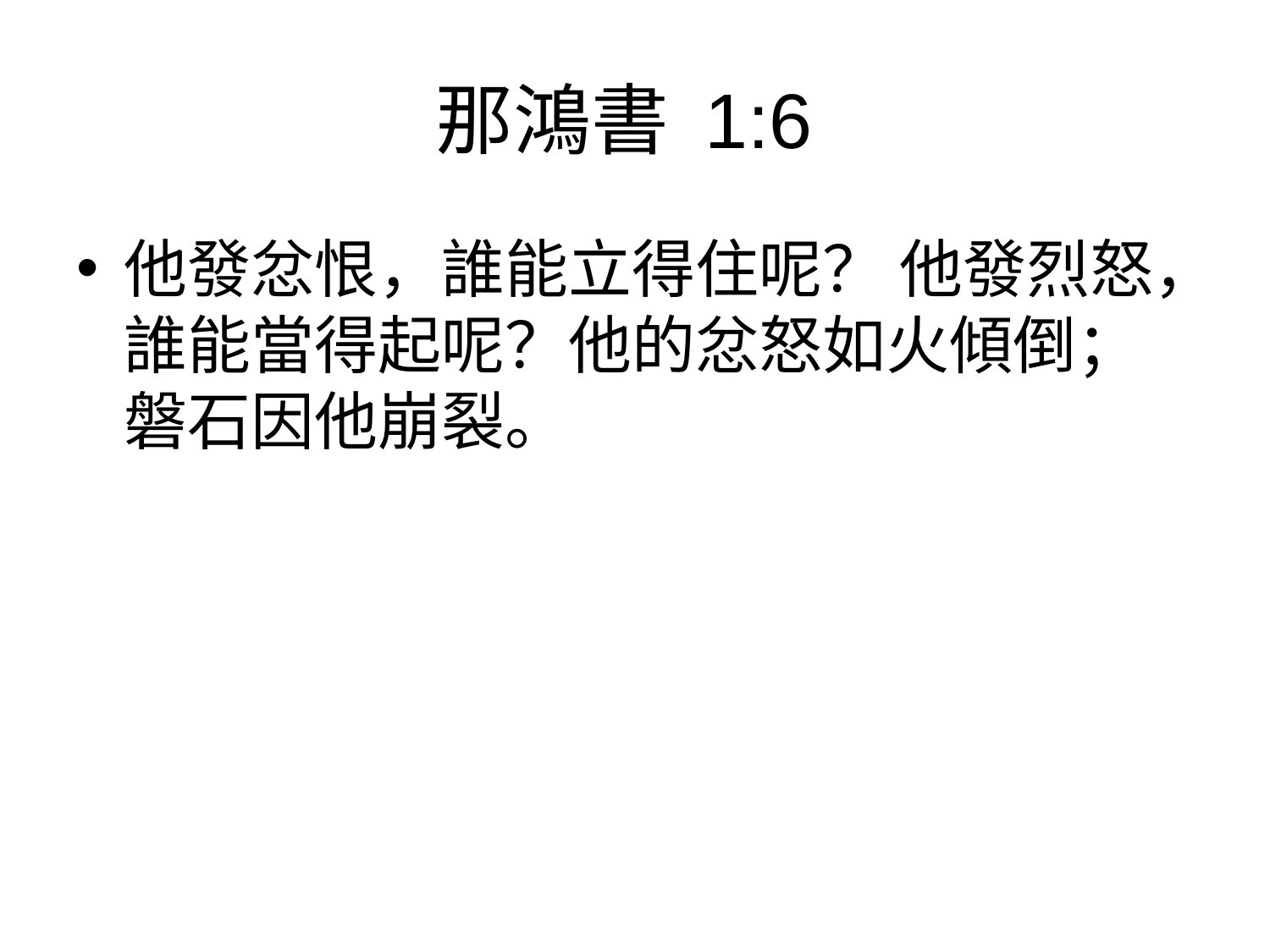

# 那鴻書‬ 1:6
他發忿恨，誰能立得住呢？ 他發烈怒，誰能當得起呢？他的忿怒如火傾倒； 磐石因他崩裂。